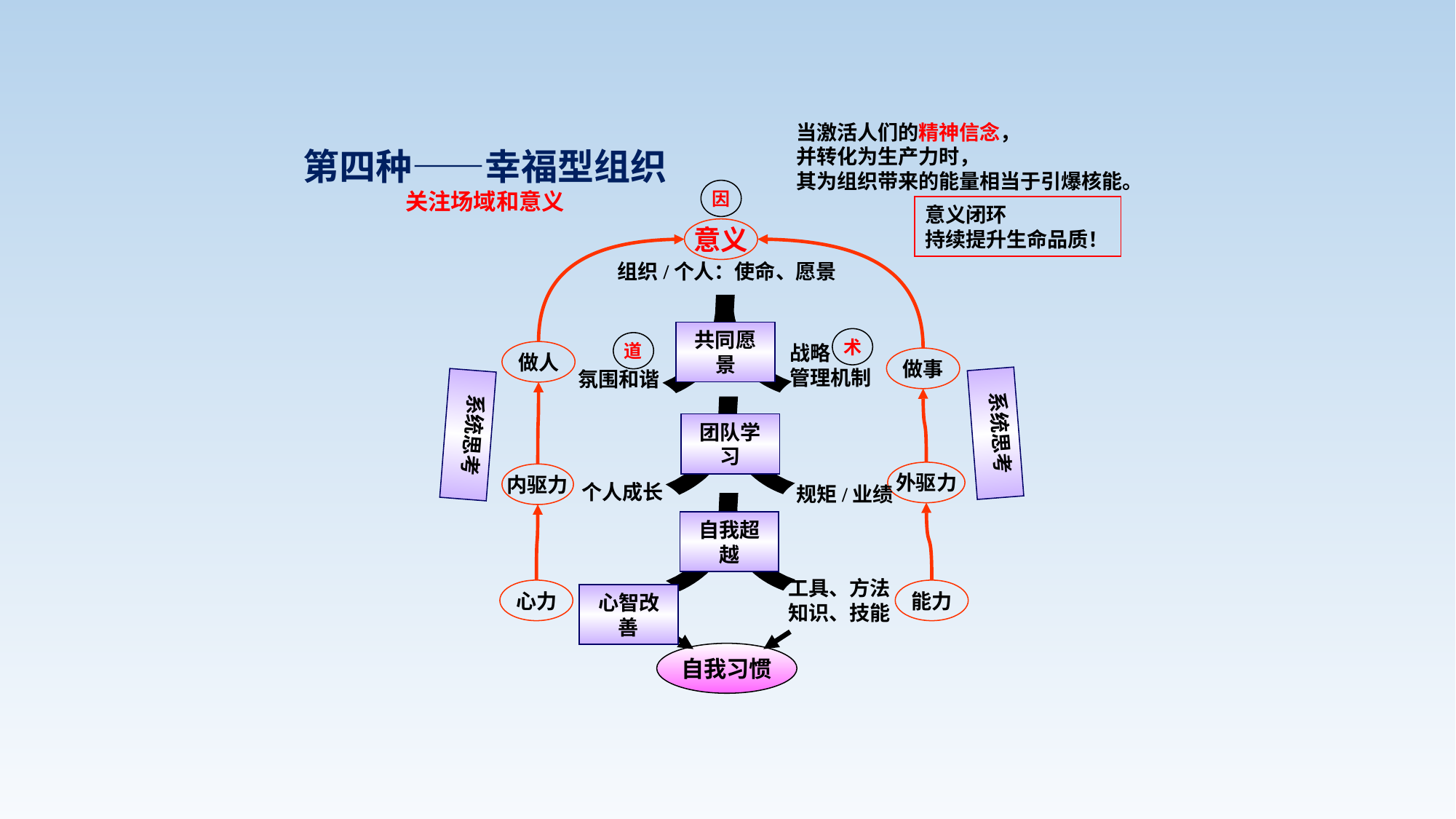

当激活人们的精神信念，
并转化为生产力时，
其为组织带来的能量相当于引爆核能。
第四种——幸福型组织
关注场域和意义
因
意义闭环
持续提升生命品质！
意义
组织/个人：使命、愿景
人
共同愿景
术
道
战略
管理机制
做人
做事
氛围和谐
系统思考
系统思考
人
团队学习
外驱力
内驱力
个人成长
规矩/业绩
人
自我超越
工具、方法
知识、技能
心力
能力
心智改善
心智改善

自我习惯
2